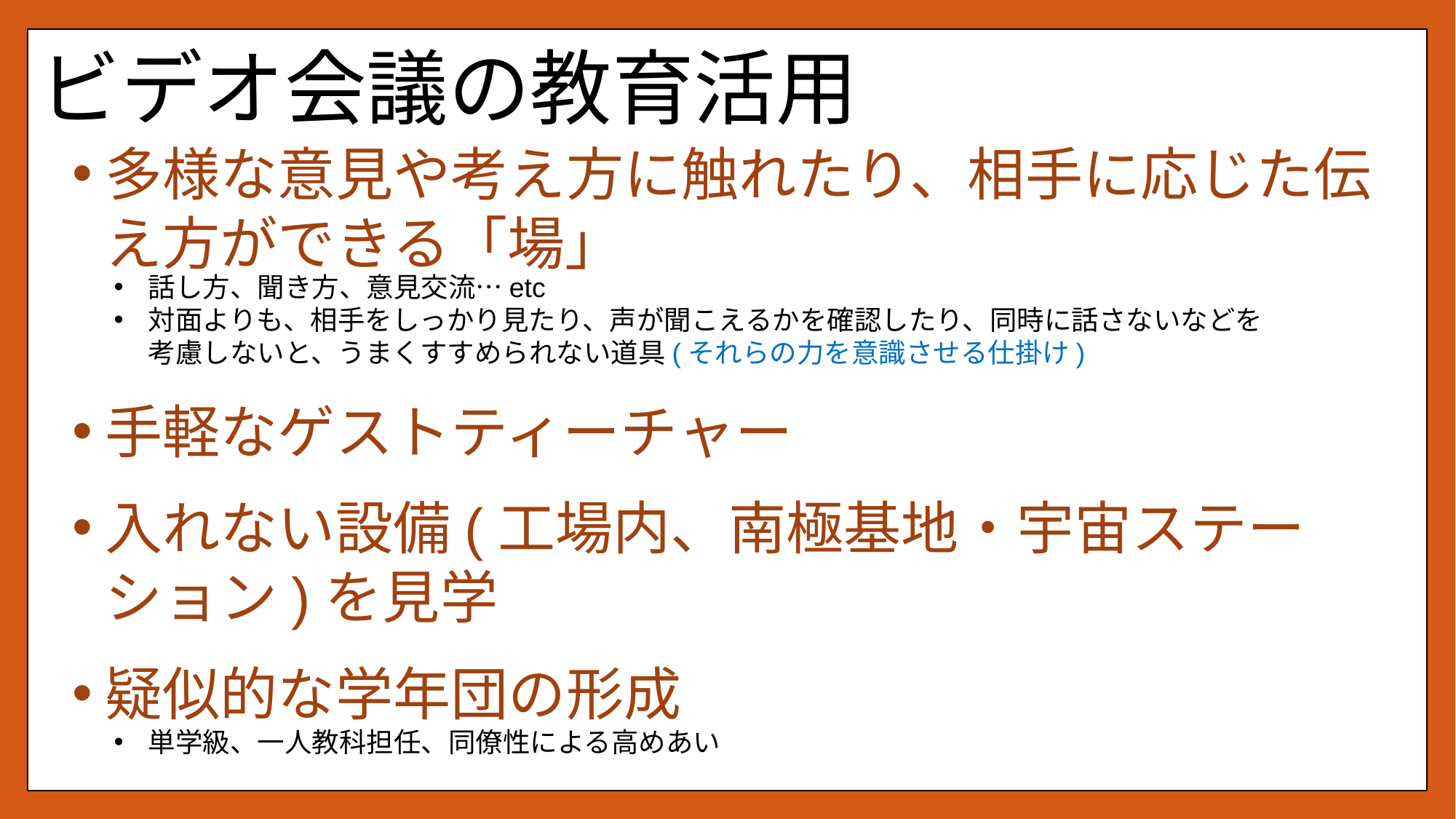

# ビデオ会議の教育活用
多様な意見や考え方に触れたり、相手に応じた伝え方ができる「場」
話し方、聞き方、意見交流…etc
対面よりも、相手をしっかり見たり、声が聞こえるかを確認したり、同時に話さないなどを考慮しないと、うまくすすめられない道具(それらの力を意識させる仕掛け)
手軽なゲストティーチャー
入れない設備(工場内、南極基地・宇宙ステーション)を見学
疑似的な学年団の形成
単学級、一人教科担任、同僚性による高めあい